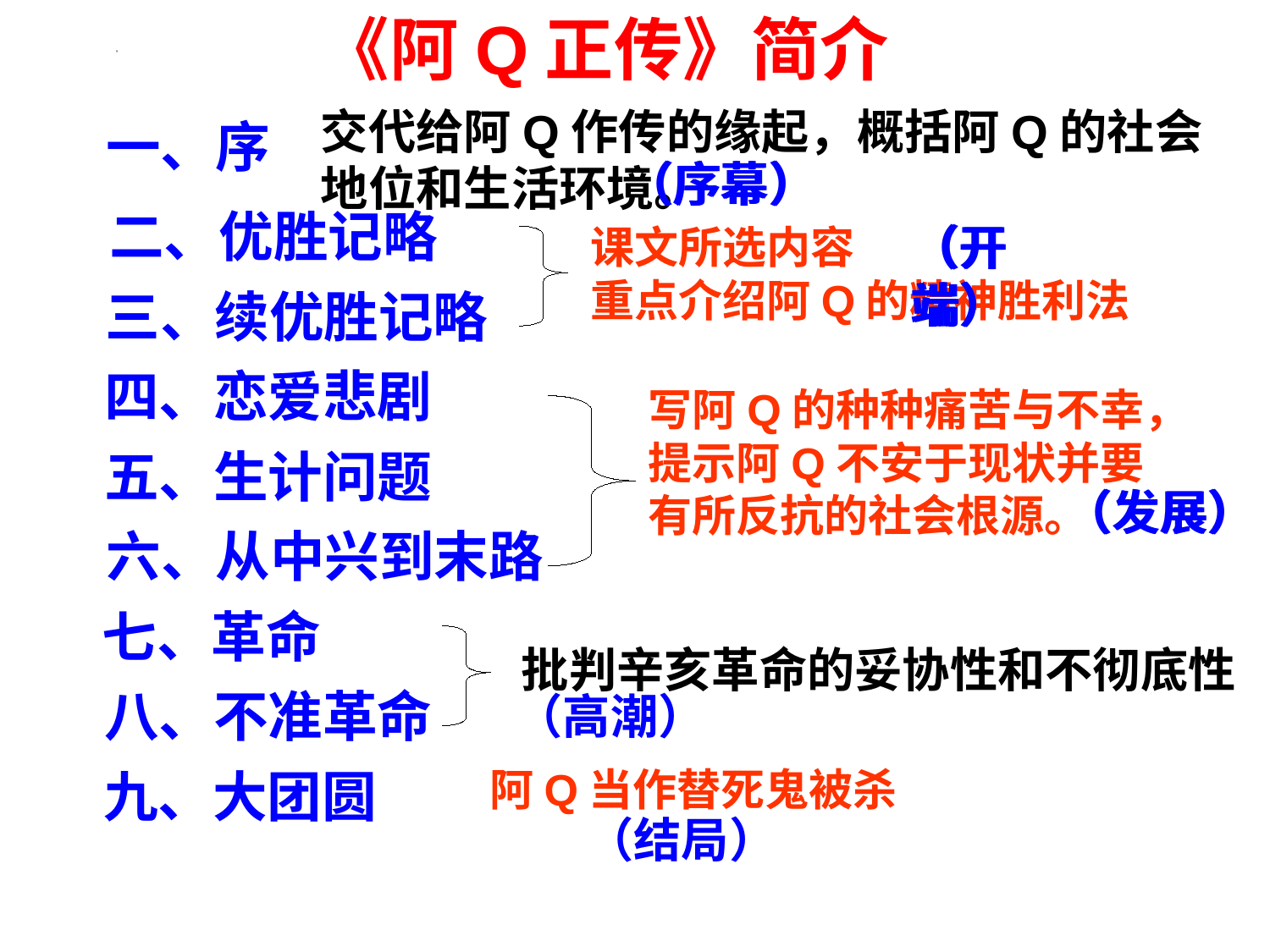

《阿Q正传》简介
交代给阿Q作传的缘起，概括阿Q的社会地位和生活环境。
一、序
（序幕）
（序幕）
二、优胜记略
（开端）
（开端）
课文所选内容
重点介绍阿Q的精神胜利法

三、续优胜记略
四、恋爱悲剧
写阿Q的种种痛苦与不幸，
提示阿Q不安于现状并要
有所反抗的社会根源。

五、生计问题
（发展）
（发展）
六、从中兴到末路
七、革命

批判辛亥革命的妥协性和不彻底性
八、不准革命
（高潮）
九、大团圆
阿Q当作替死鬼被杀
（结局）